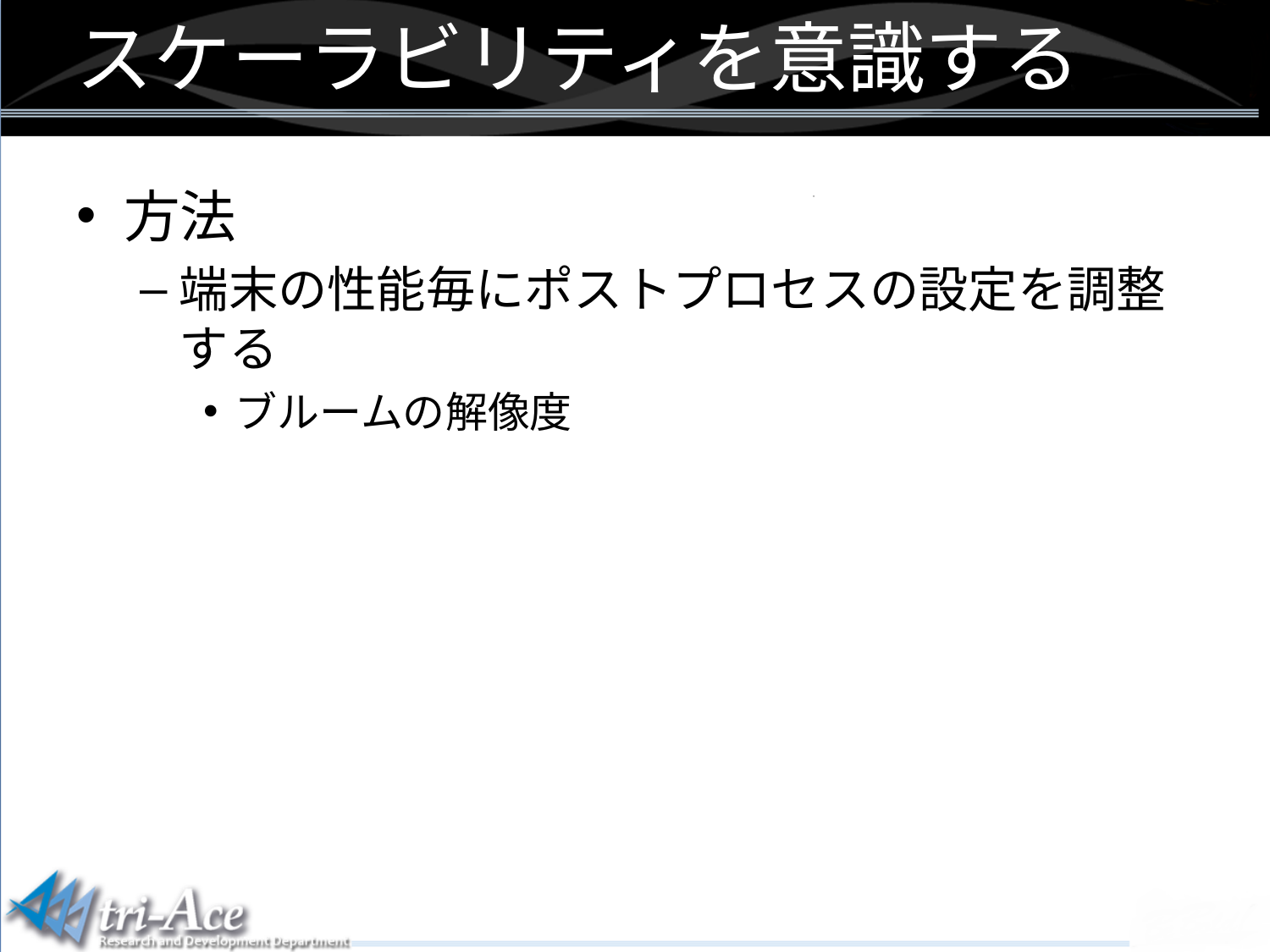

スケーラビリティを意識する
方法
端末の性能毎にポストプロセスの設定を調整する
ブルームの解像度